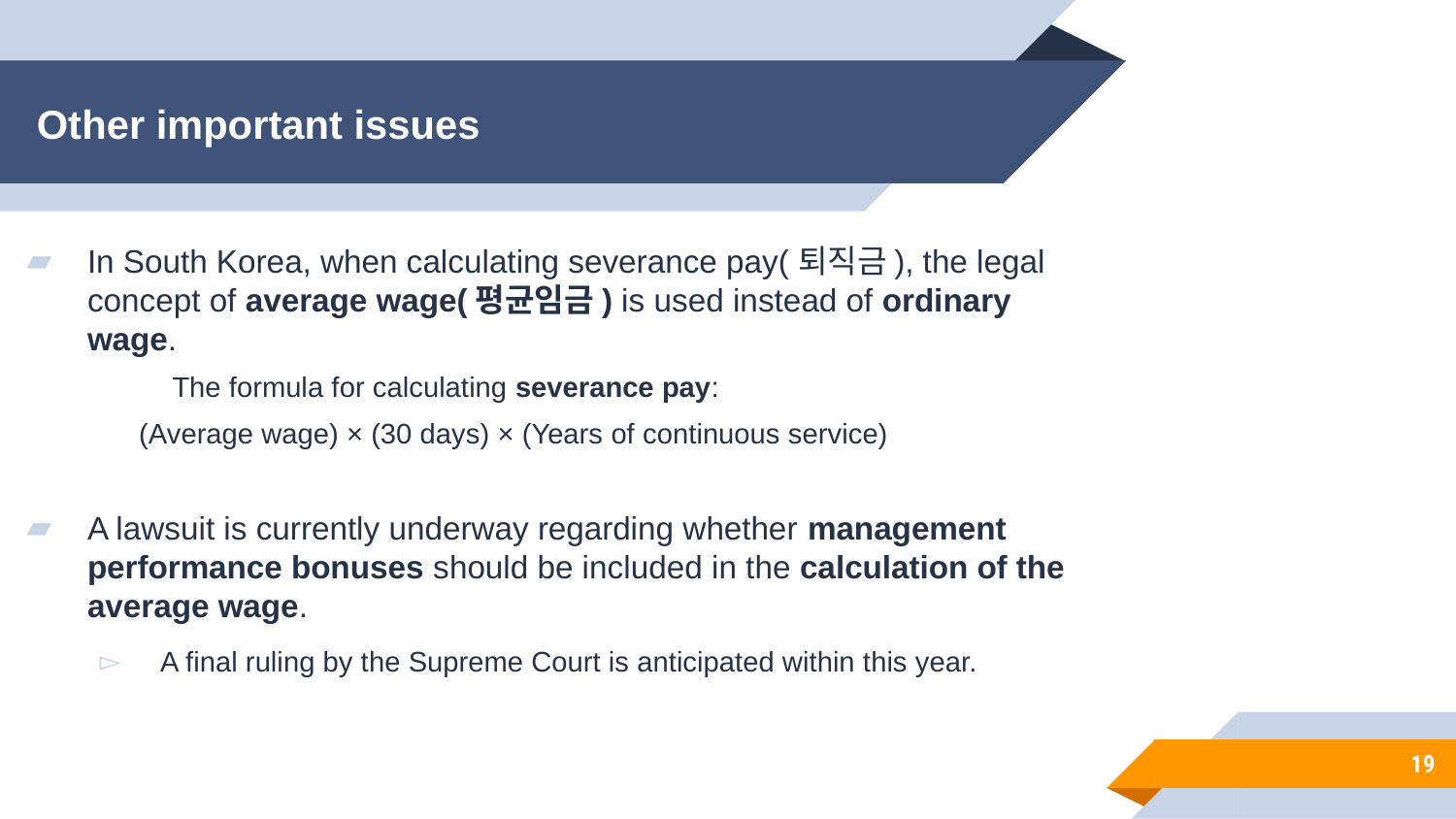

# Other important issues

In South Korea, when calculating severance pay(퇴직금), the legal concept of average wage(평균임금) is used instead of ordinary wage.
	The formula for calculating severance pay:
              (Average wage) × (30 days) × (Years of continuous service)

A lawsuit is currently underway regarding whether management performance bonuses should be included in the calculation of the average wage.
A final ruling by the Supreme Court is anticipated within this year.

19